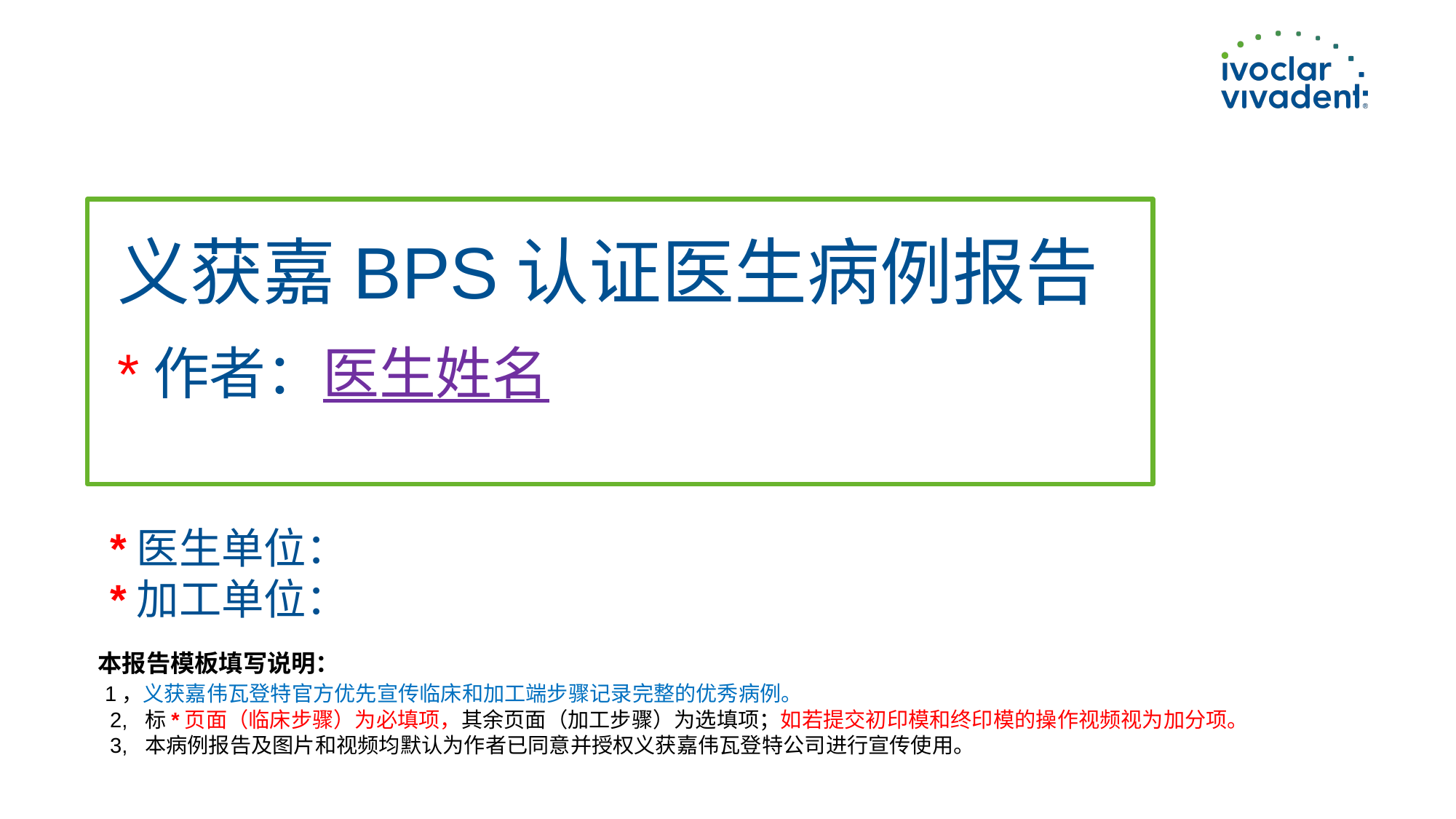

# 义获嘉BPS认证医生病例报告 *作者：医生姓名
*医生单位：
*加工单位：
本报告模板填写说明：
 1，义获嘉伟瓦登特官方优先宣传临床和加工端步骤记录完整的优秀病例。
  2,  标*页面（临床步骤）为必填项，其余页面（加工步骤）为选填项；如若提交初印模和终印模的操作视频视为加分项。
  3,  本病例报告及图片和视频均默认为作者已同意并授权义获嘉伟瓦登特公司进行宣传使用。